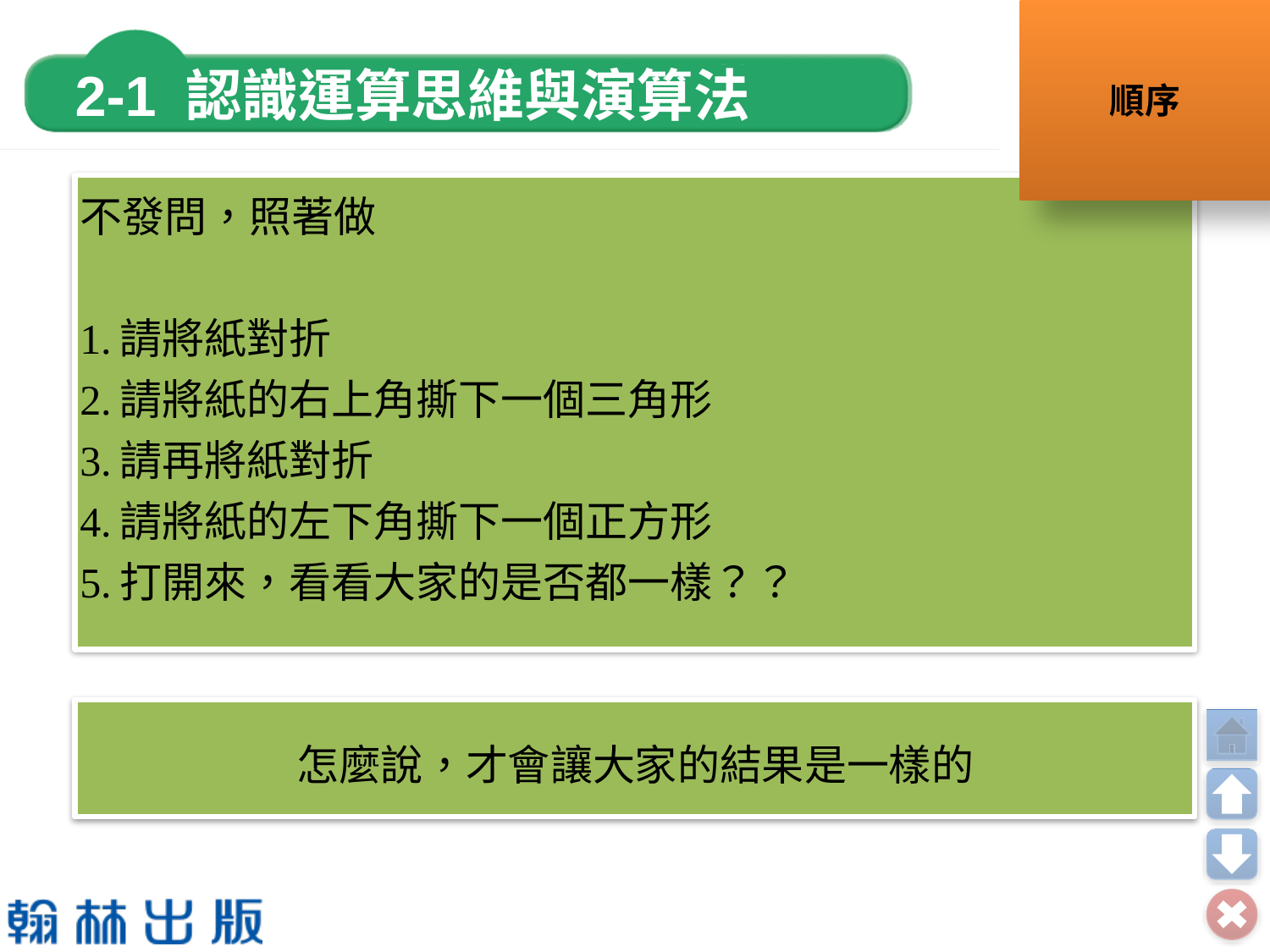

順序

不發問，照著做

1.	請將紙對折
2.	請將紙的右上角撕下一個三角形
3.	請再將紙對折
4.	請將紙的左下角撕下一個正方形
5.	打開來，看看大家的是否都一樣？？
怎麼說，才會讓大家的結果是一樣的